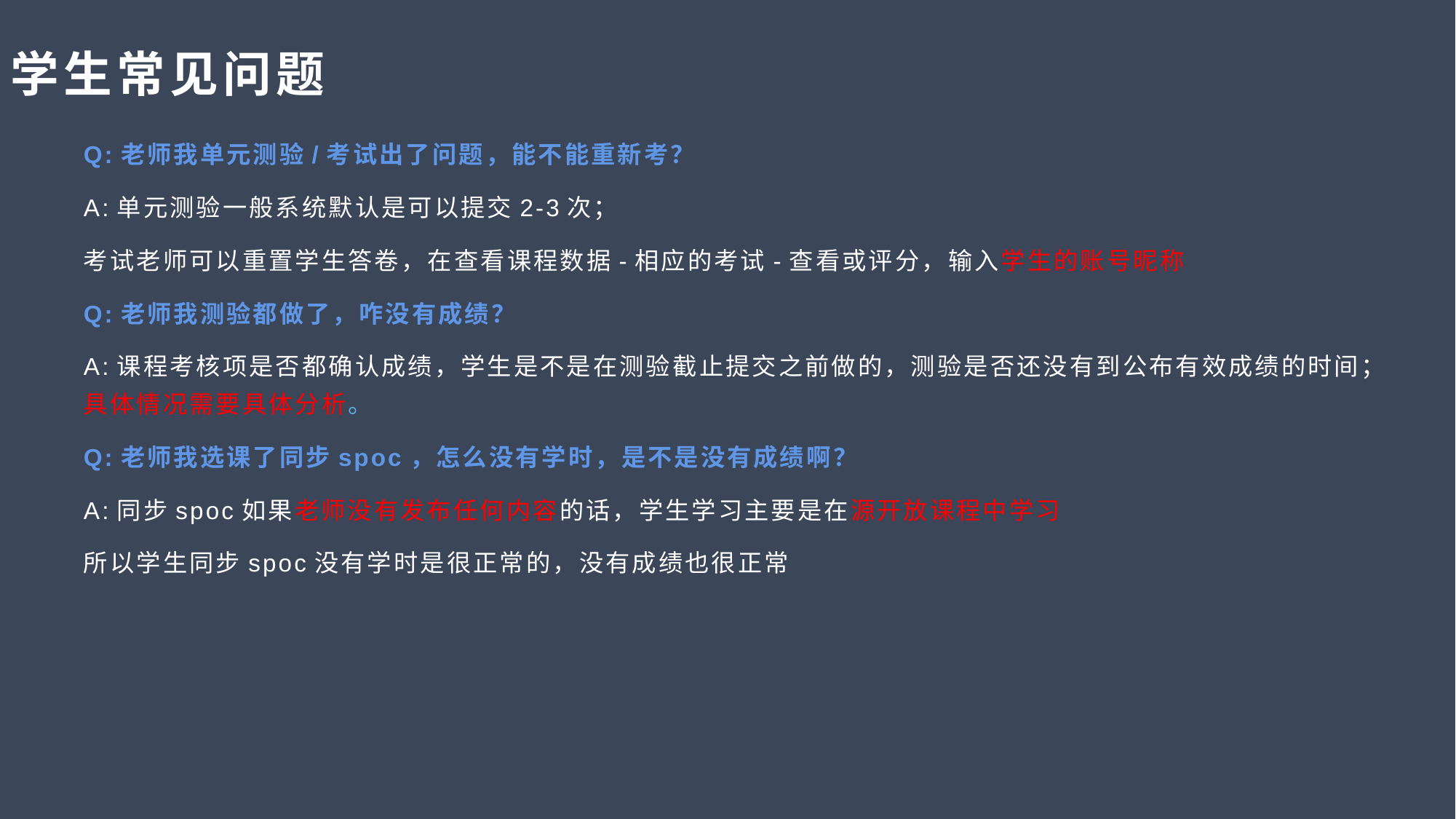

# 学生常见问题
Q:老师我单元测验/考试出了问题，能不能重新考？
A:单元测验一般系统默认是可以提交2-3次；
考试老师可以重置学生答卷，在查看课程数据-相应的考试-查看或评分，输入学生的账号昵称
Q:老师我测验都做了，咋没有成绩？
A:课程考核项是否都确认成绩，学生是不是在测验截止提交之前做的，测验是否还没有到公布有效成绩的时间；具体情况需要具体分析。
Q:老师我选课了同步spoc，怎么没有学时，是不是没有成绩啊？
A:同步spoc如果老师没有发布任何内容的话，学生学习主要是在源开放课程中学习
所以学生同步spoc没有学时是很正常的，没有成绩也很正常